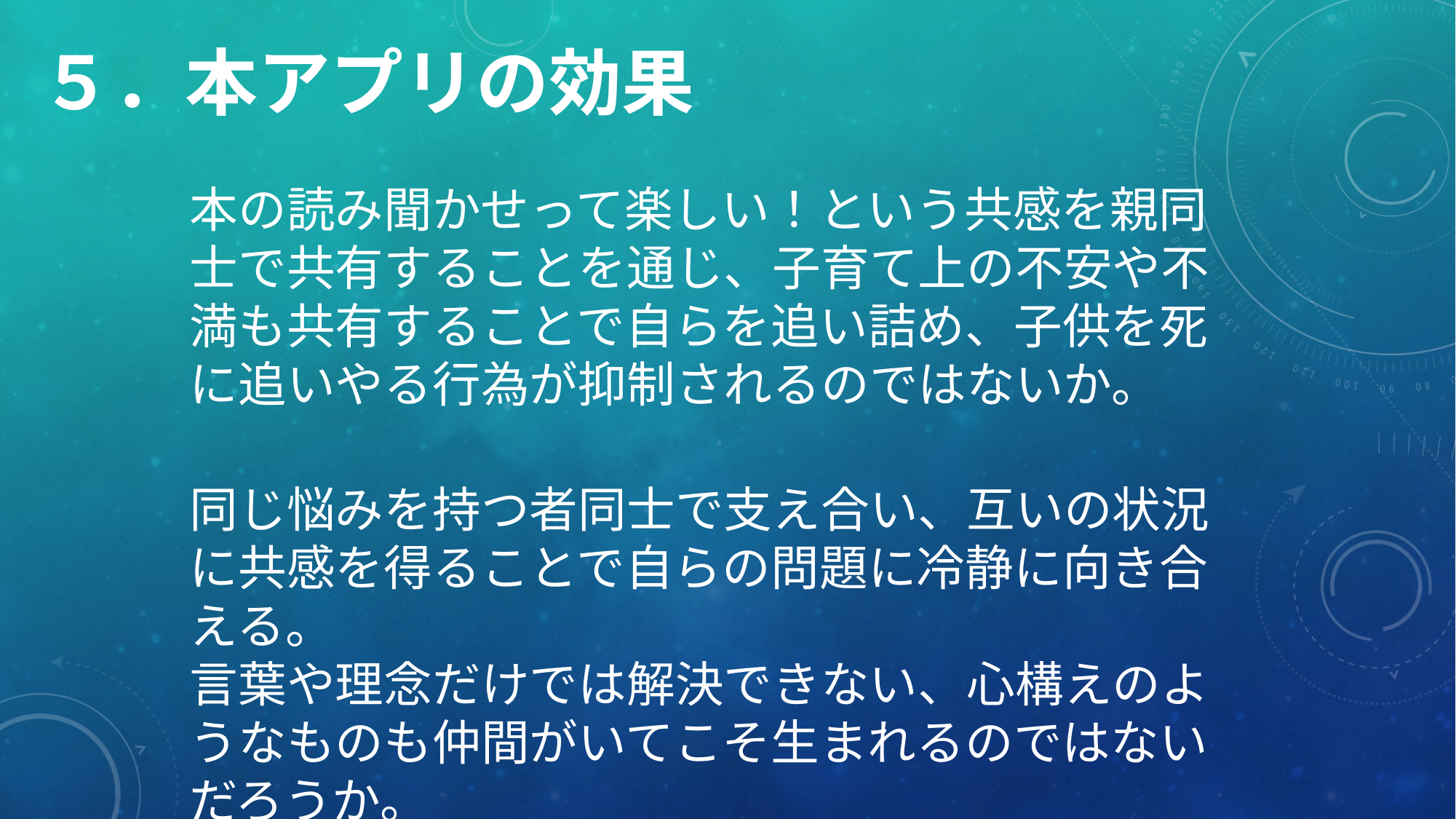

５．本アプリの効果
本の読み聞かせって楽しい！という共感を親同士で共有することを通じ、子育て上の不安や不満も共有することで自らを追い詰め、子供を死に追いやる行為が抑制されるのではないか。
同じ悩みを持つ者同士で支え合い、互いの状況に共感を得ることで自らの問題に冷静に向き合える。
言葉や理念だけでは解決できない、心構えのようなものも仲間がいてこそ生まれるのではないだろうか。